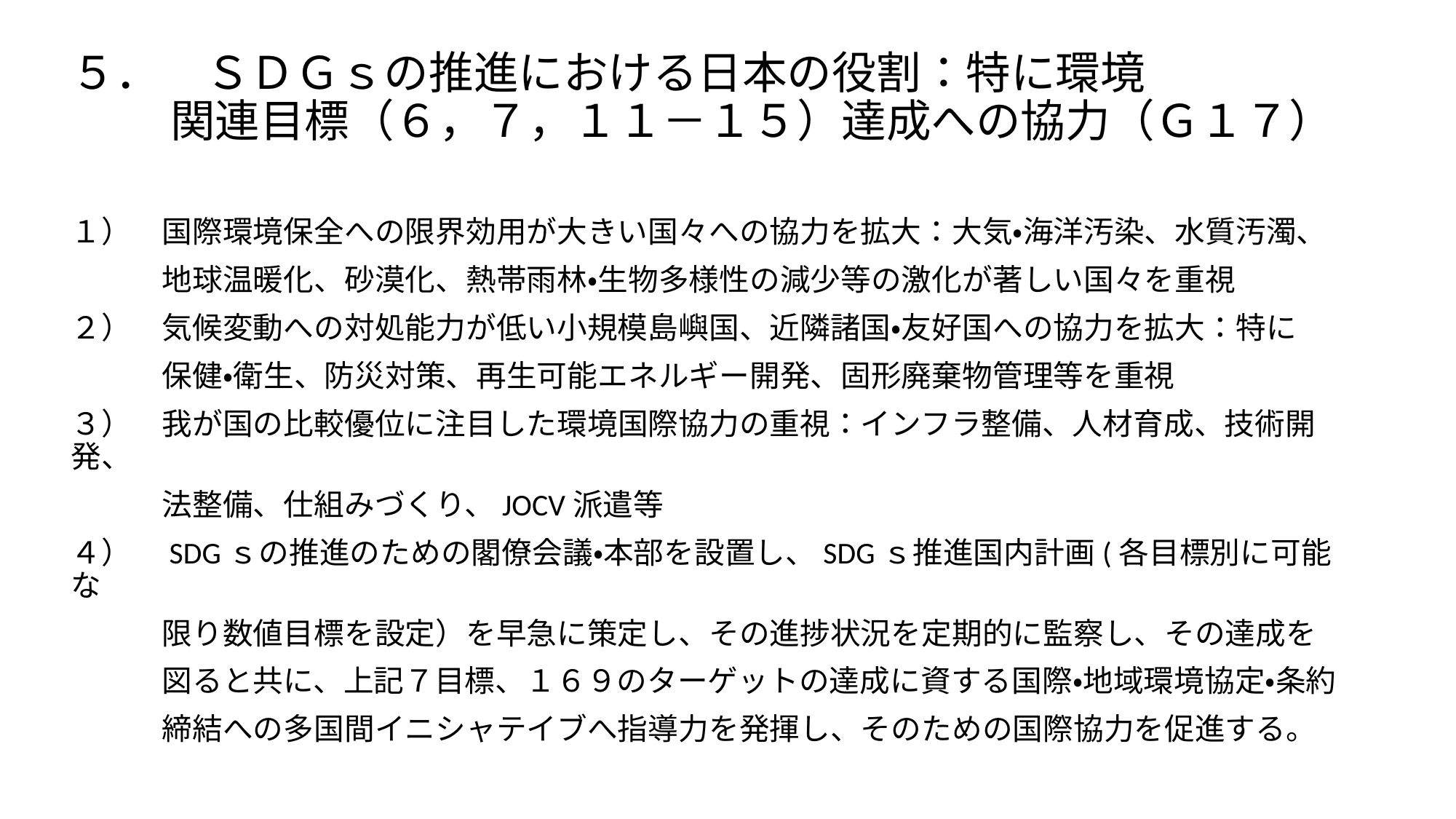

# ５．　ＳＤＧｓの推進における日本の役割：特に環境 　　 関連目標（６，７，１１－１５）達成への協力（Ｇ１７）
１）　国際環境保全への限界効用が大きい国々への協力を拡大：大気・海洋汚染、水質汚濁、
　　　地球温暖化、砂漠化、熱帯雨林・生物多様性の減少等の激化が著しい国々を重視
２）　気候変動への対処能力が低い小規模島嶼国、近隣諸国・友好国への協力を拡大：特に
　　　保健・衛生、防災対策、再生可能エネルギー開発、固形廃棄物管理等を重視
３）　我が国の比較優位に注目した環境国際協力の重視：インフラ整備、人材育成、技術開発、
　　　法整備、仕組みづくり、JOCV派遣等
４）　SDGｓの推進のための閣僚会議・本部を設置し、SDGｓ推進国内計画(各目標別に可能な
　　　限り数値目標を設定）を早急に策定し、その進捗状況を定期的に監察し、その達成を
　　　図ると共に、上記７目標、１６９のターゲットの達成に資する国際・地域環境協定・条約
　　　締結への多国間イニシャテイブへ指導力を発揮し、そのための国際協力を促進する。